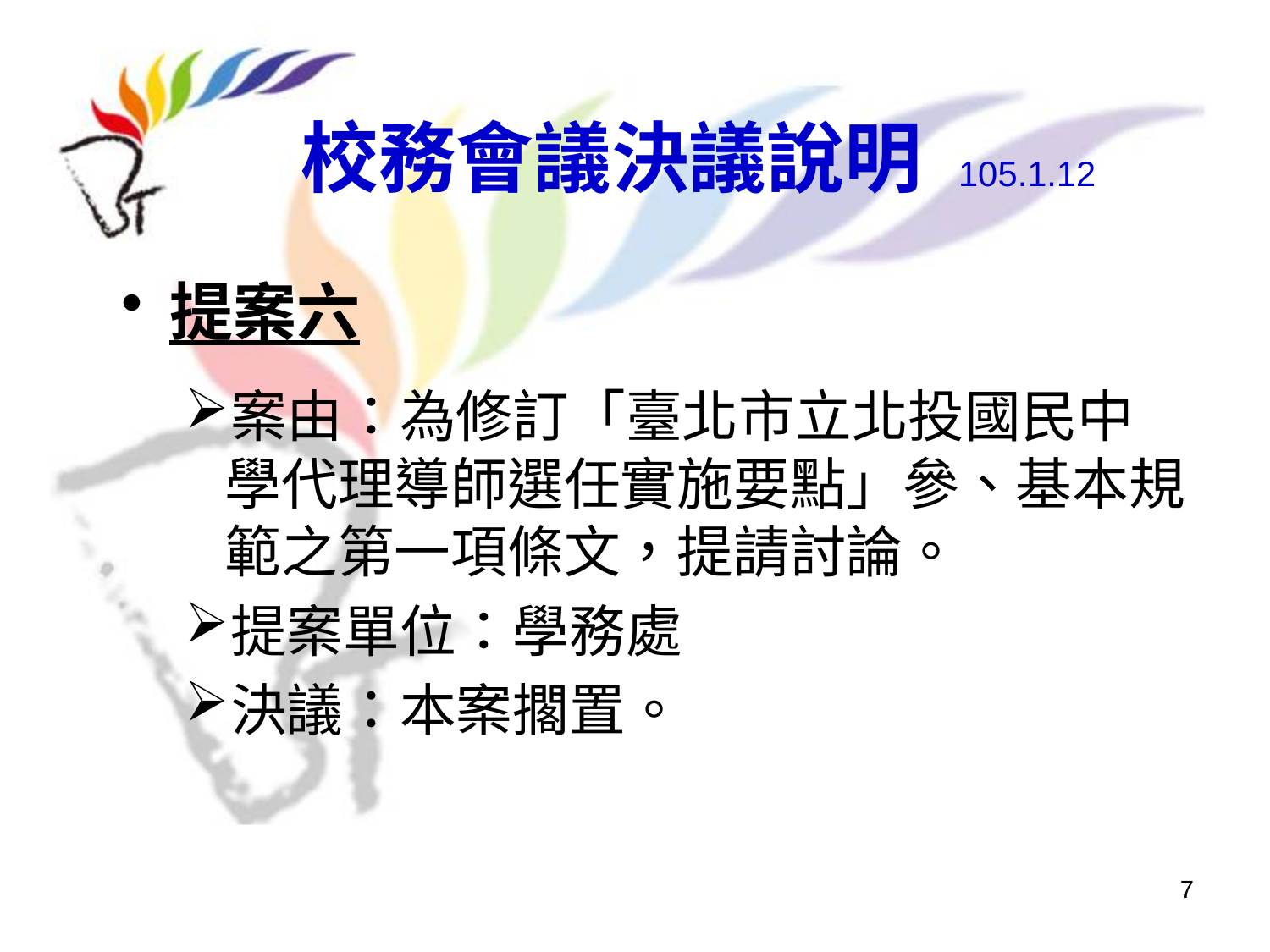

# 校務會議決議說明 105.1.12
提案六
案由：為修訂「臺北市立北投國民中學代理導師選任實施要點」參、基本規範之第一項條文，提請討論。
提案單位：學務處
決議：本案擱置。
7